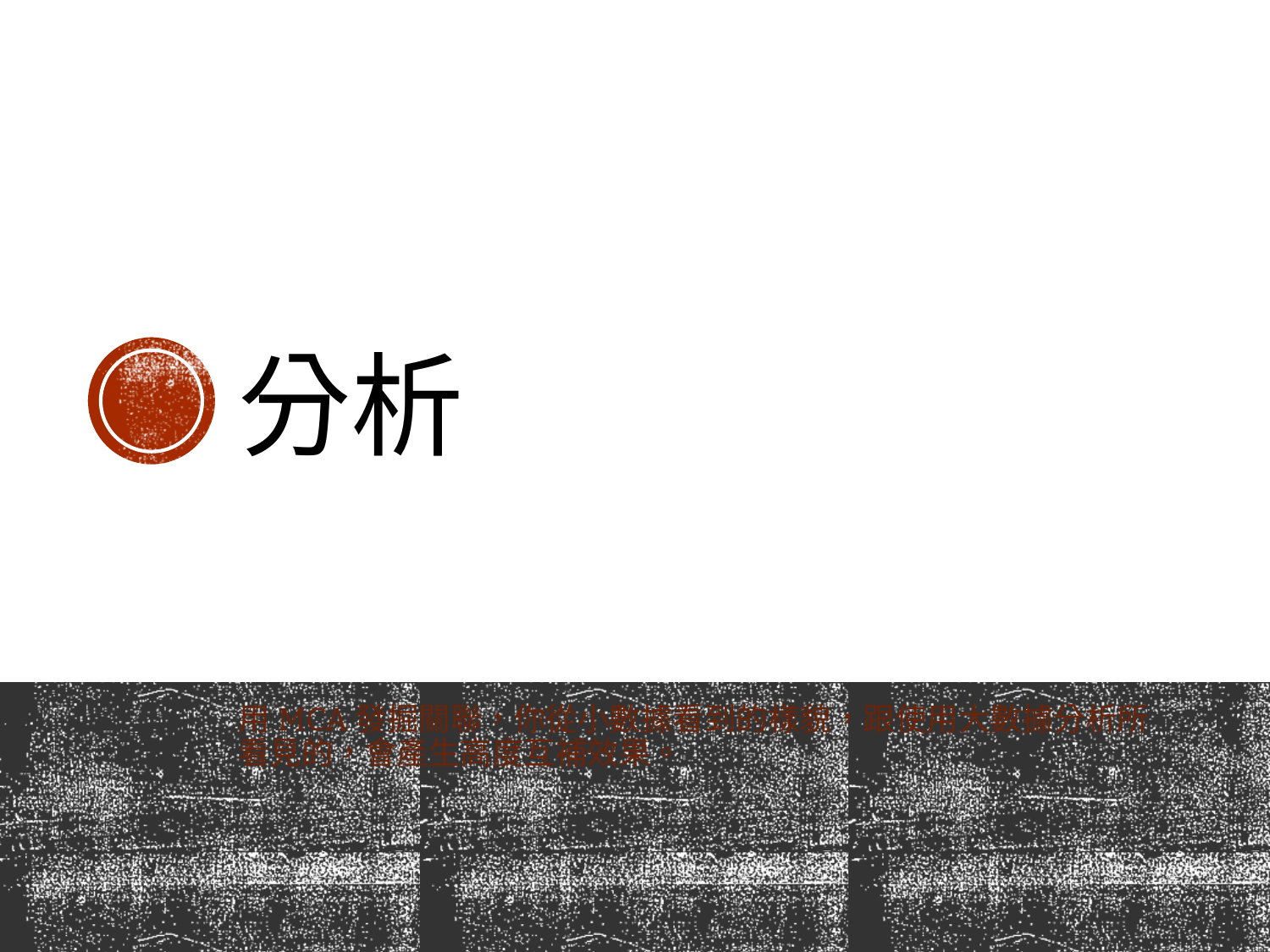

# 分析
用MCA發掘關聯，你從小數據看到的樣貌，跟使用大數據分析所看見的，會產生高度互補效果。